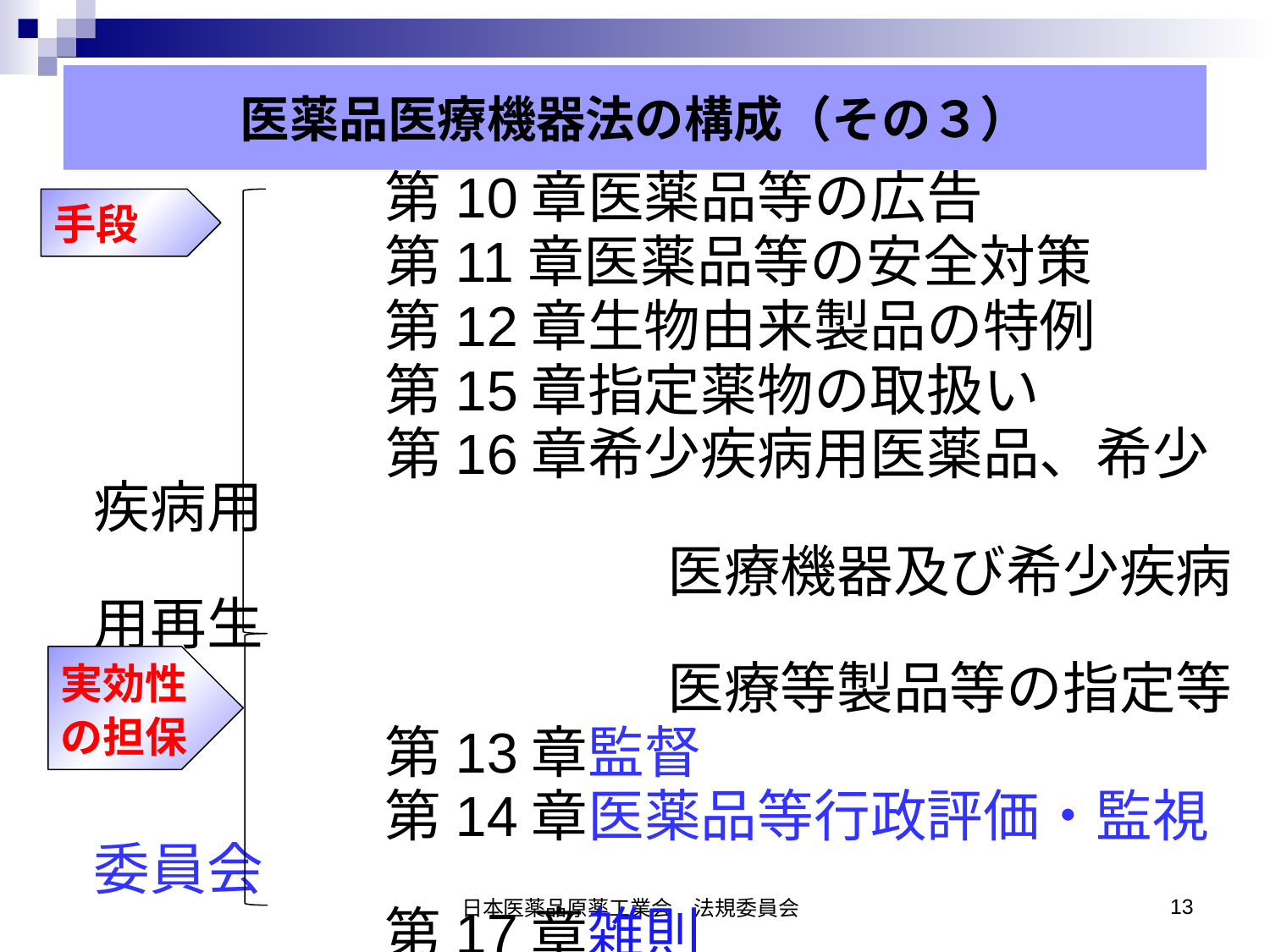

医薬品医療機器法の構成（その３）
　　　　　　第10章医薬品等の広告
　　　　　　第11章医薬品等の安全対策
　　　　　　第12章生物由来製品の特例
　　　　　　第15章指定薬物の取扱い
　　　　　　第16章希少疾病用医薬品、希少疾病用
　　　　　　　　　　　医療機器及び希少疾病用再生
　　　　　　　　　　　医療等製品等の指定等
　　　　　　第13章監督
　　　　　　第14章医薬品等行政評価・監視委員会
　　　　　　第17章雑則
　　　　　　第18章罰則
手段

実効性の担保
13
日本医薬品原薬工業会　法規委員会